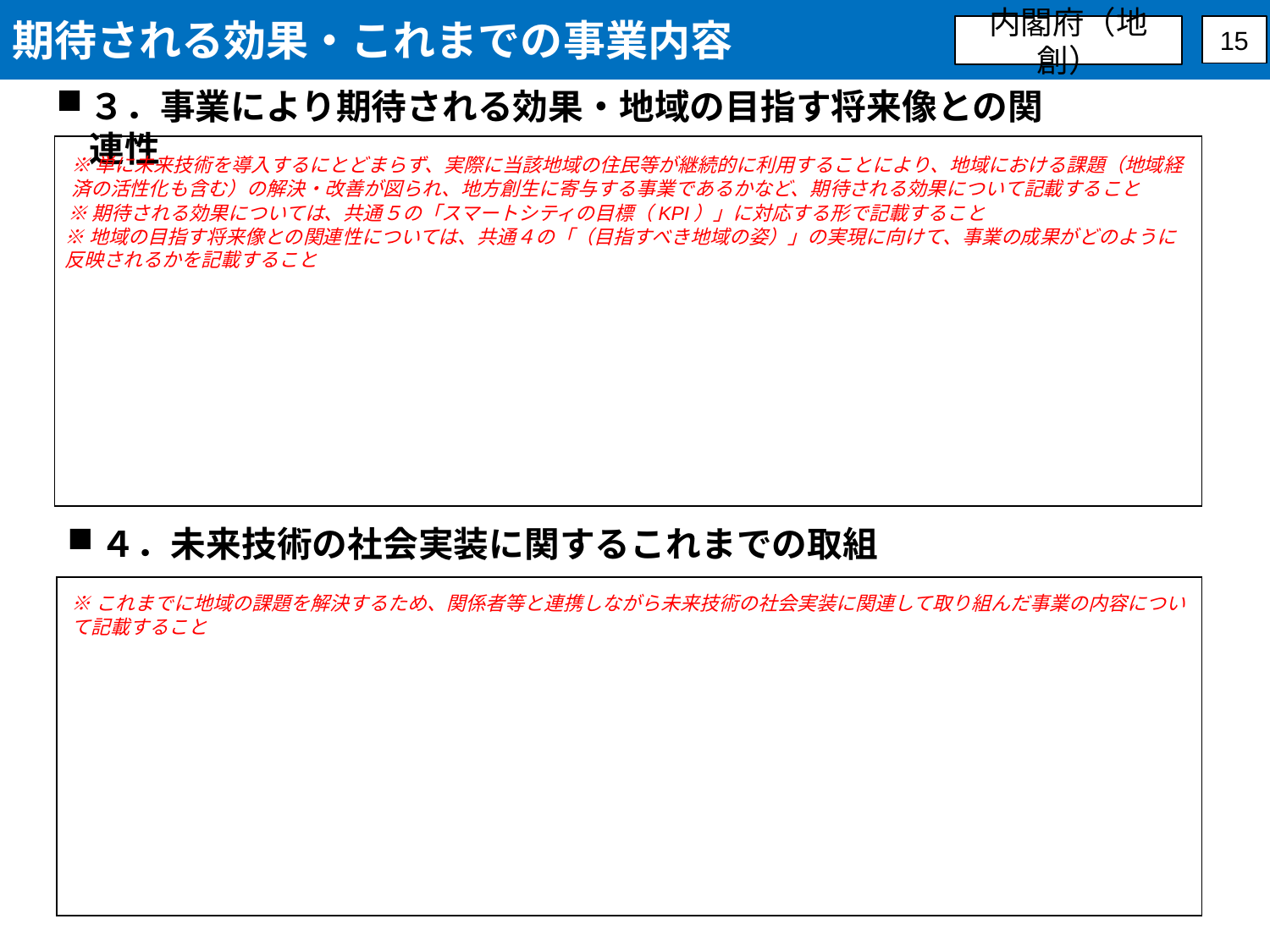

期待される効果・これまでの事業内容
内閣府（地創）
15
３．事業により期待される効果・地域の目指す将来像との関連性
|  |
| --- |
※単に未来技術を導入するにとどまらず、実際に当該地域の住民等が継続的に利用することにより、地域における課題（地域経済の活性化も含む）の解決・改善が図られ、地方創生に寄与する事業であるかなど、期待される効果について記載すること
※期待される効果については、共通５の「スマートシティの目標（KPI）」に対応する形で記載すること
※地域の目指す将来像との関連性については、共通４の「（目指すべき地域の姿）」の実現に向けて、事業の成果がどのように反映されるかを記載すること
４．未来技術の社会実装に関するこれまでの取組

|  |
| --- |
※これまでに地域の課題を解決するため、関係者等と連携しながら未来技術の社会実装に関連して取り組んだ事業の内容について記載すること